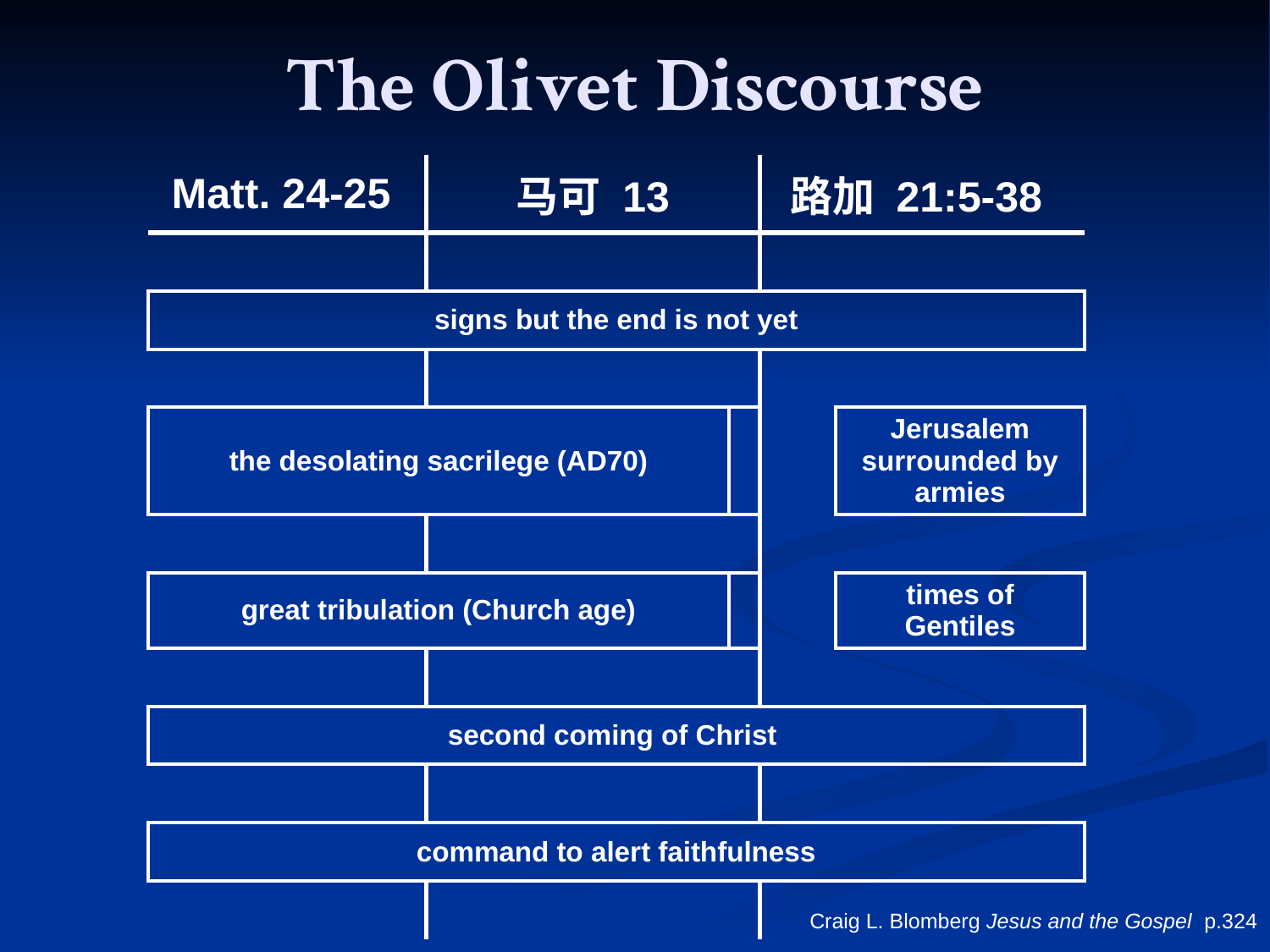

# The Olivet Discourse

| Matt. 24-25 | 马可 13 |  | 路加 21:5-38 |  |
| --- | --- | --- | --- | --- |
|  |  |  |  |  |
| signs but the end is not yet |  |  |  |  |
|  |  |  |  |  |
| the desolating sacrilege (AD70) |  |  |  | Jerusalem surrounded by armies |
|  |  |  |  |  |
| great tribulation (Church age) |  |  |  | times of Gentiles |
|  |  |  |  |  |
| second coming of Christ |  |  |  |  |
|  |  |  |  |  |
| command to alert faithfulness |  |  |  |  |
|  |  |  |  |  |
Craig L. Blomberg Jesus and the Gospel  p.324